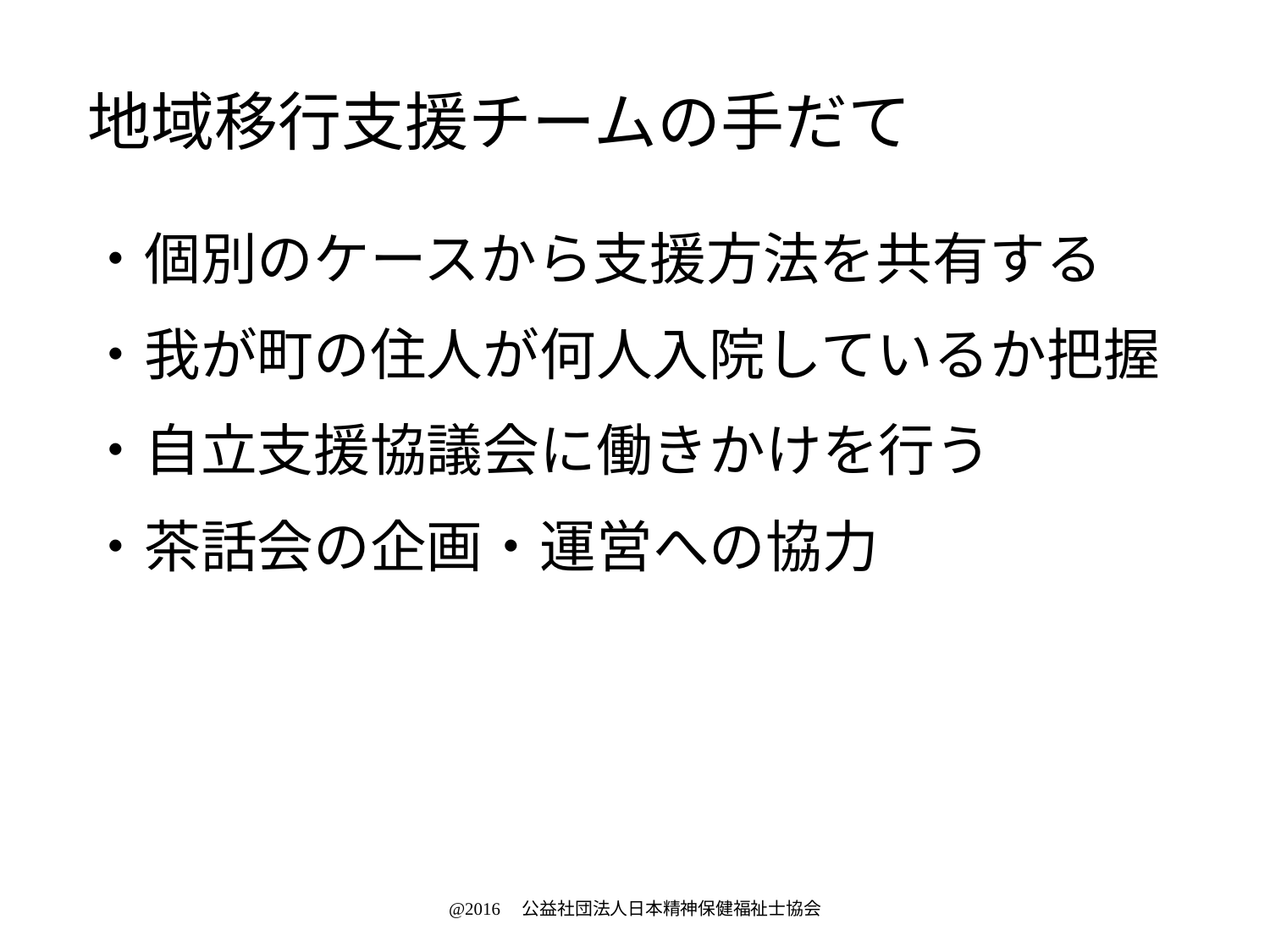

# 地域移行支援チームの手だて
・個別のケースから支援方法を共有する
・我が町の住人が何人入院しているか把握
・自立支援協議会に働きかけを行う
・茶話会の企画・運営への協力

@2016　公益社団法人日本精神保健福祉士協会